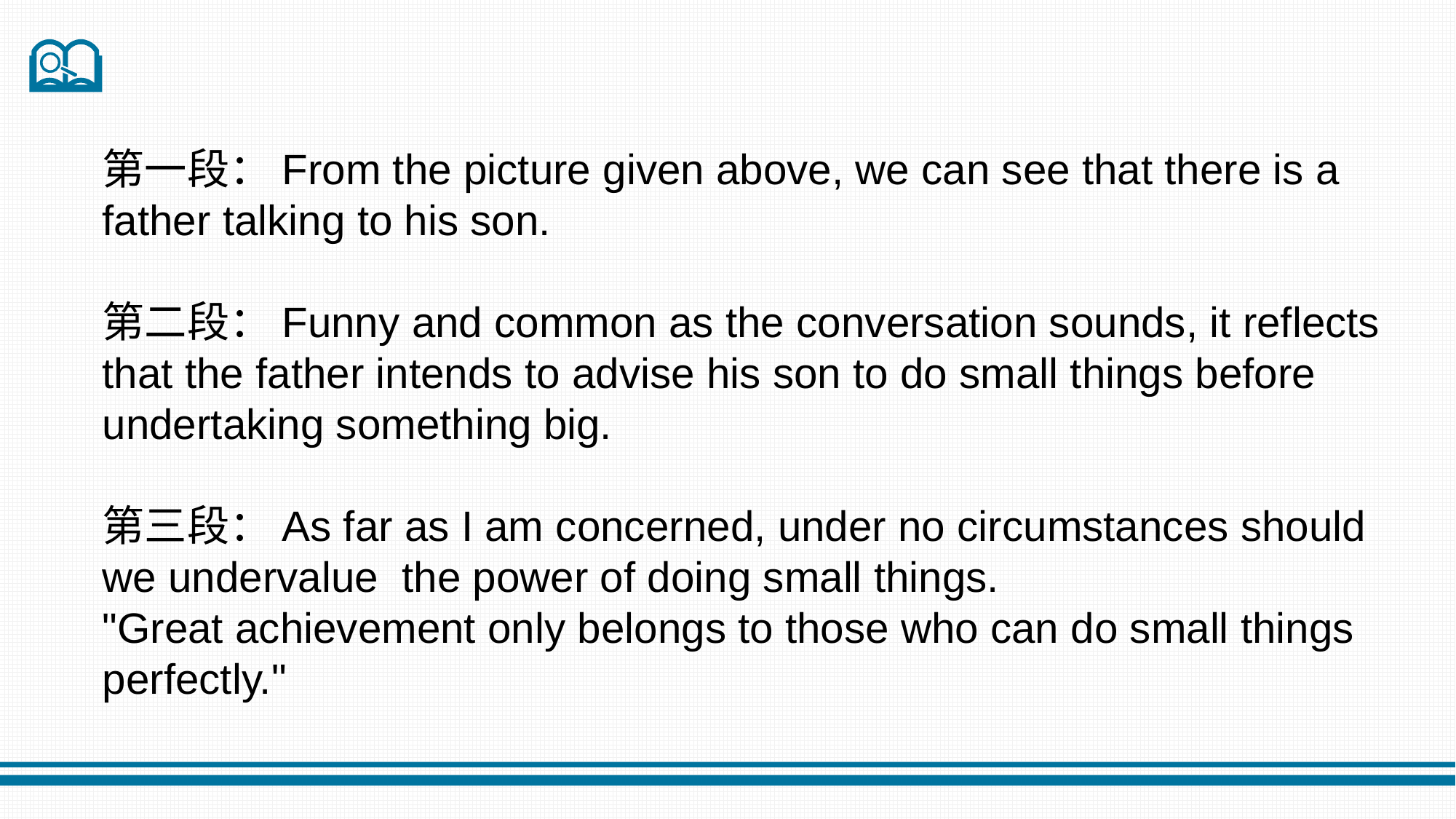

第一段：From the picture given above, we can see that there is a father talking to his son.

第二段：Funny and common as the conversation sounds, it reflects that the father intends to advise his son to do small things before undertaking something big.

第三段：As far as I am concerned, under no circumstances should we undervalue  the power of doing small things.
"Great achievement only belongs to those who can do small things perfectly."